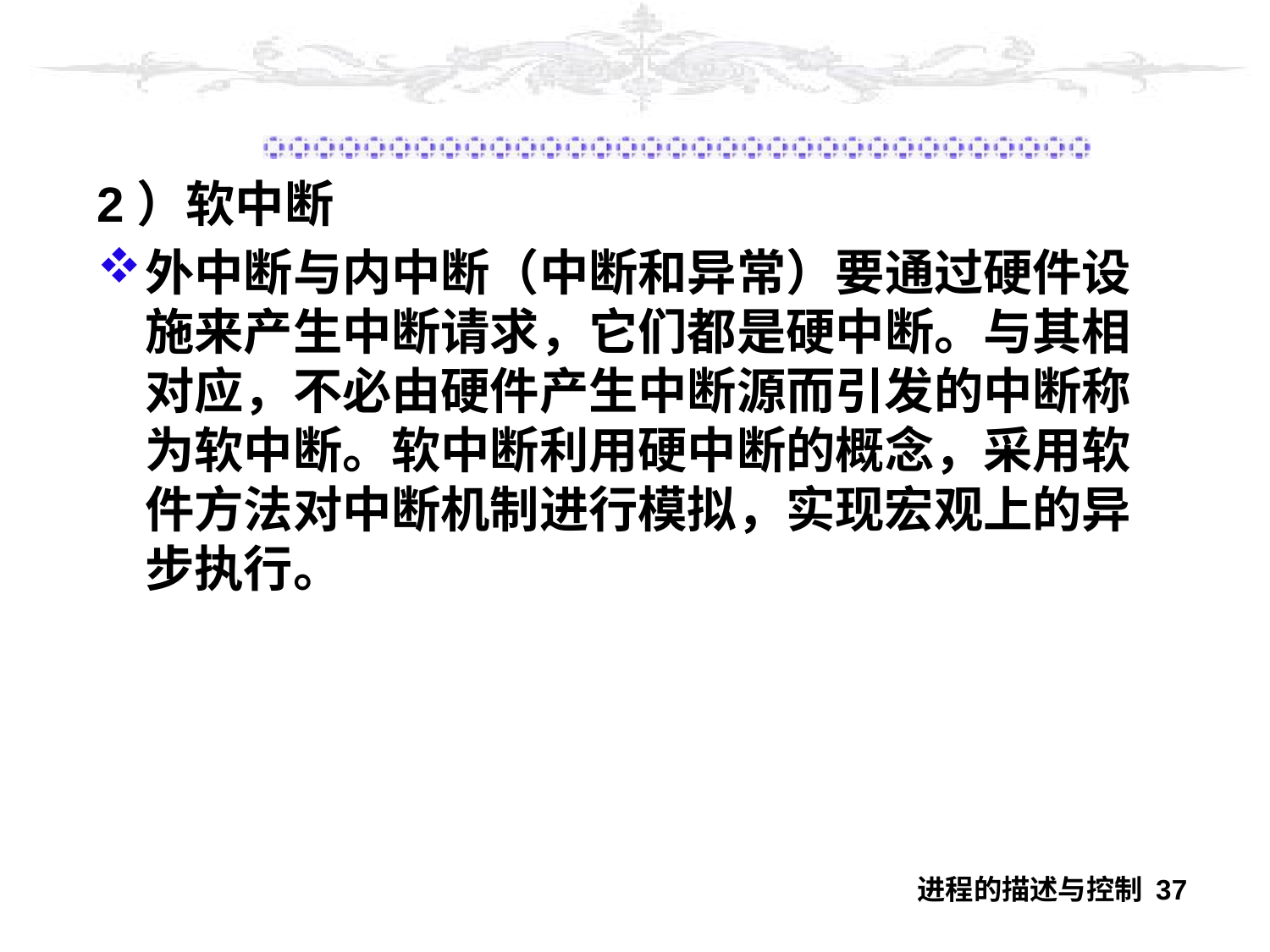

#
2）软中断
外中断与内中断（中断和异常）要通过硬件设施来产生中断请求，它们都是硬中断。与其相对应，不必由硬件产生中断源而引发的中断称为软中断。软中断利用硬中断的概念，采用软件方法对中断机制进行模拟，实现宏观上的异步执行。